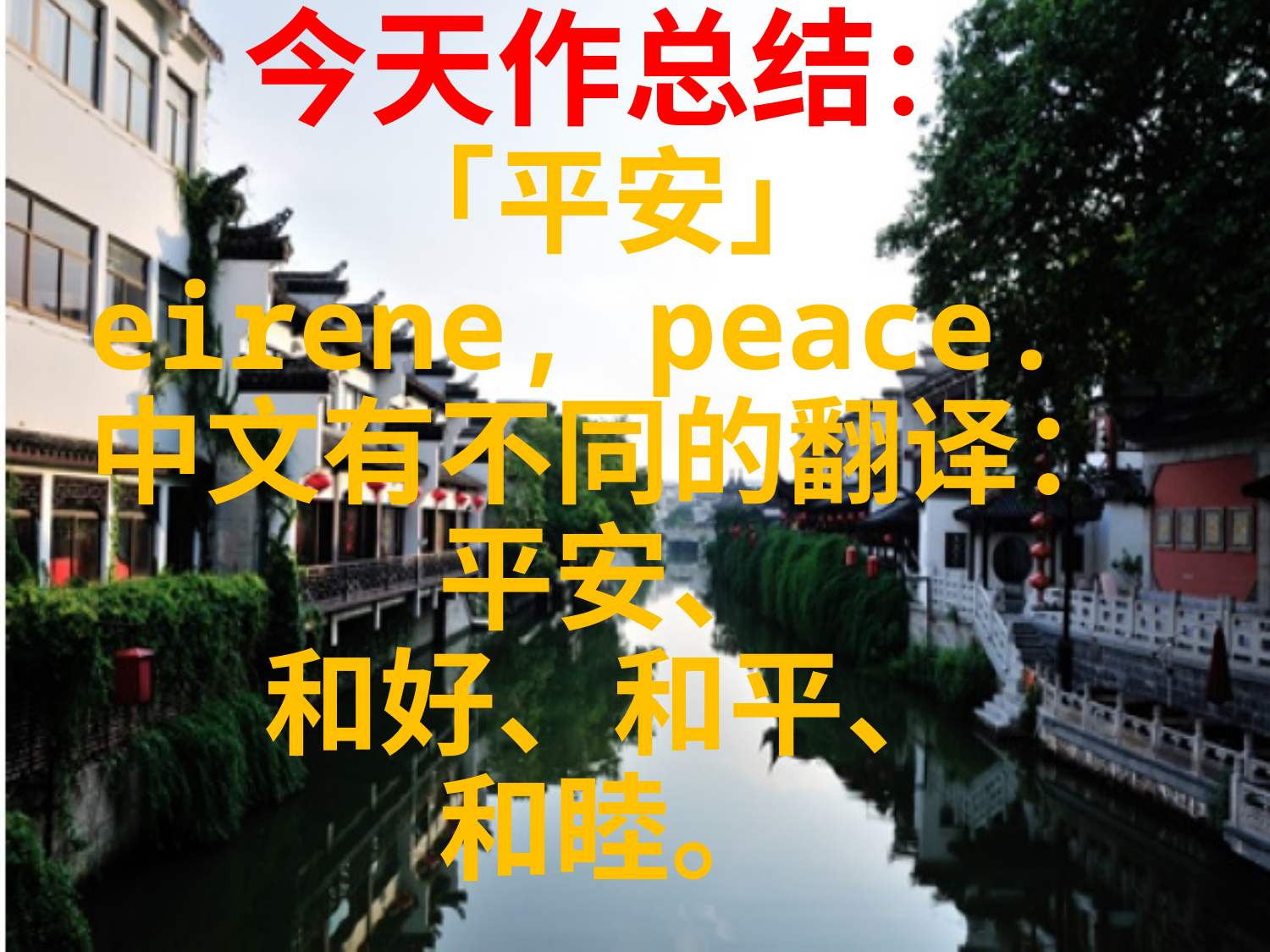

今天作总结：
「平安」
eirene, peace.
中文有不同的翻译：
平安、
和好、和平、
和睦。